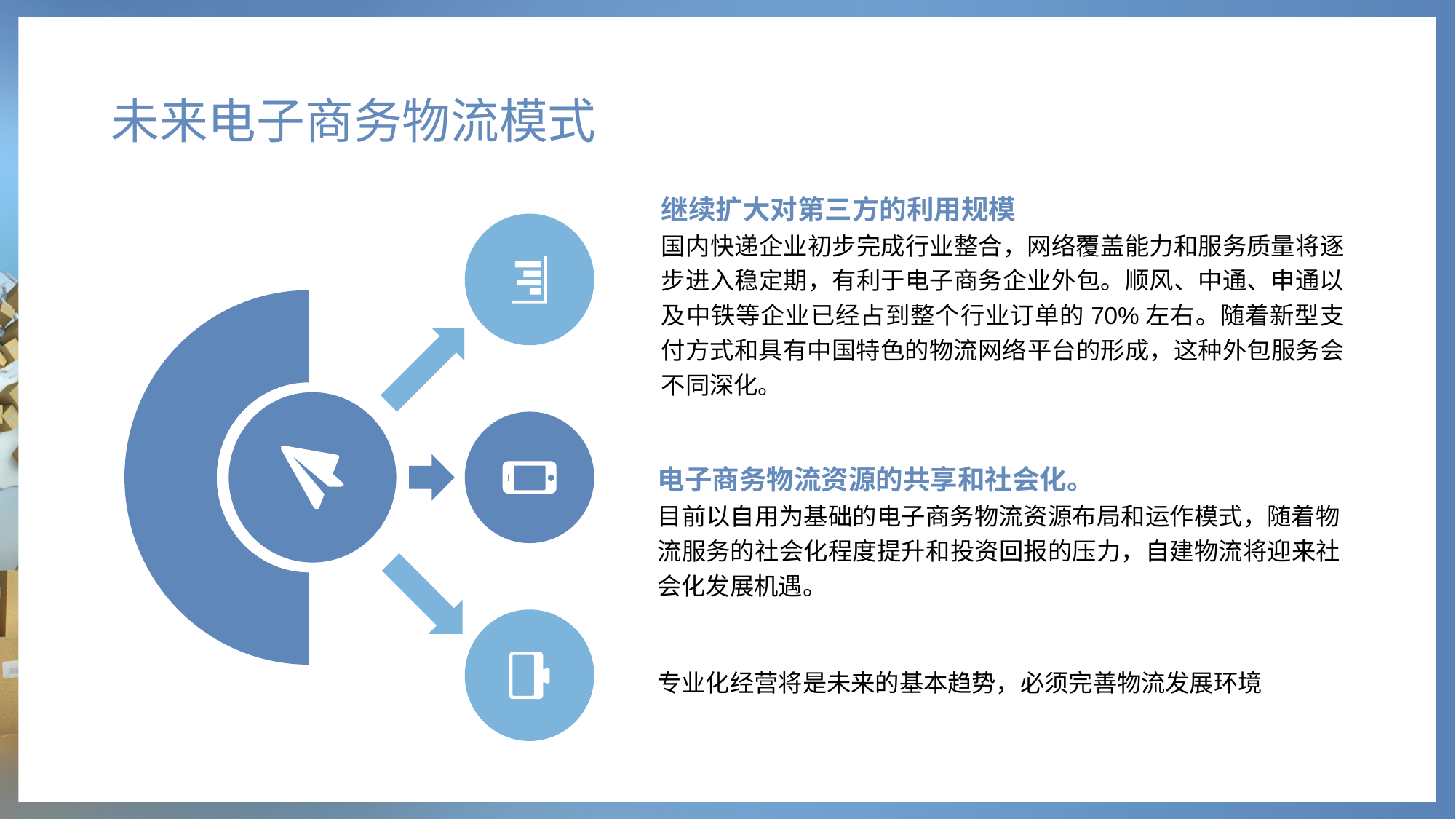

# 未来电子商务物流模式
继续扩大对第三方的利用规模
国内快递企业初步完成行业整合，网络覆盖能力和服务质量将逐步进入稳定期，有利于电子商务企业外包。顺风、中通、申通以及中铁等企业已经占到整个行业订单的70%左右。随着新型支付方式和具有中国特色的物流网络平台的形成，这种外包服务会不同深化。

电子商务物流资源的共享和社会化。
目前以自用为基础的电子商务物流资源布局和运作模式，随着物流服务的社会化程度提升和投资回报的压力，自建物流将迎来社会化发展机遇。

专业化经营将是未来的基本趋势，必须完善物流发展环境